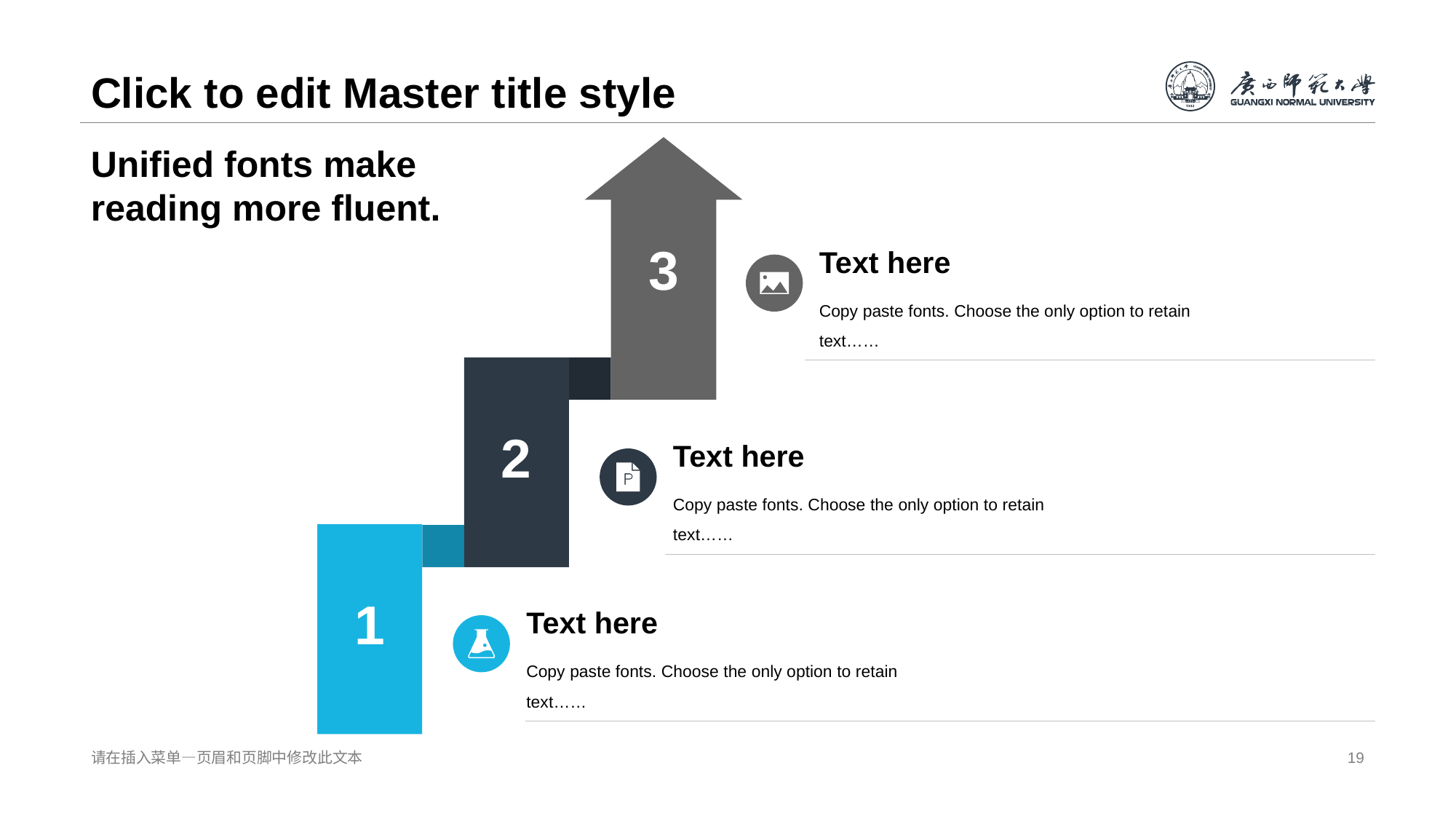

# Click to edit Master title style
Unified fonts make
reading more fluent.
3
Text here

Copy paste fonts. Choose the only option to retain text……
2

Text here

Copy paste fonts. Choose the only option to retain text……
1

Text here

Copy paste fonts. Choose the only option to retain text……
请在插入菜单—页眉和页脚中修改此文本
19